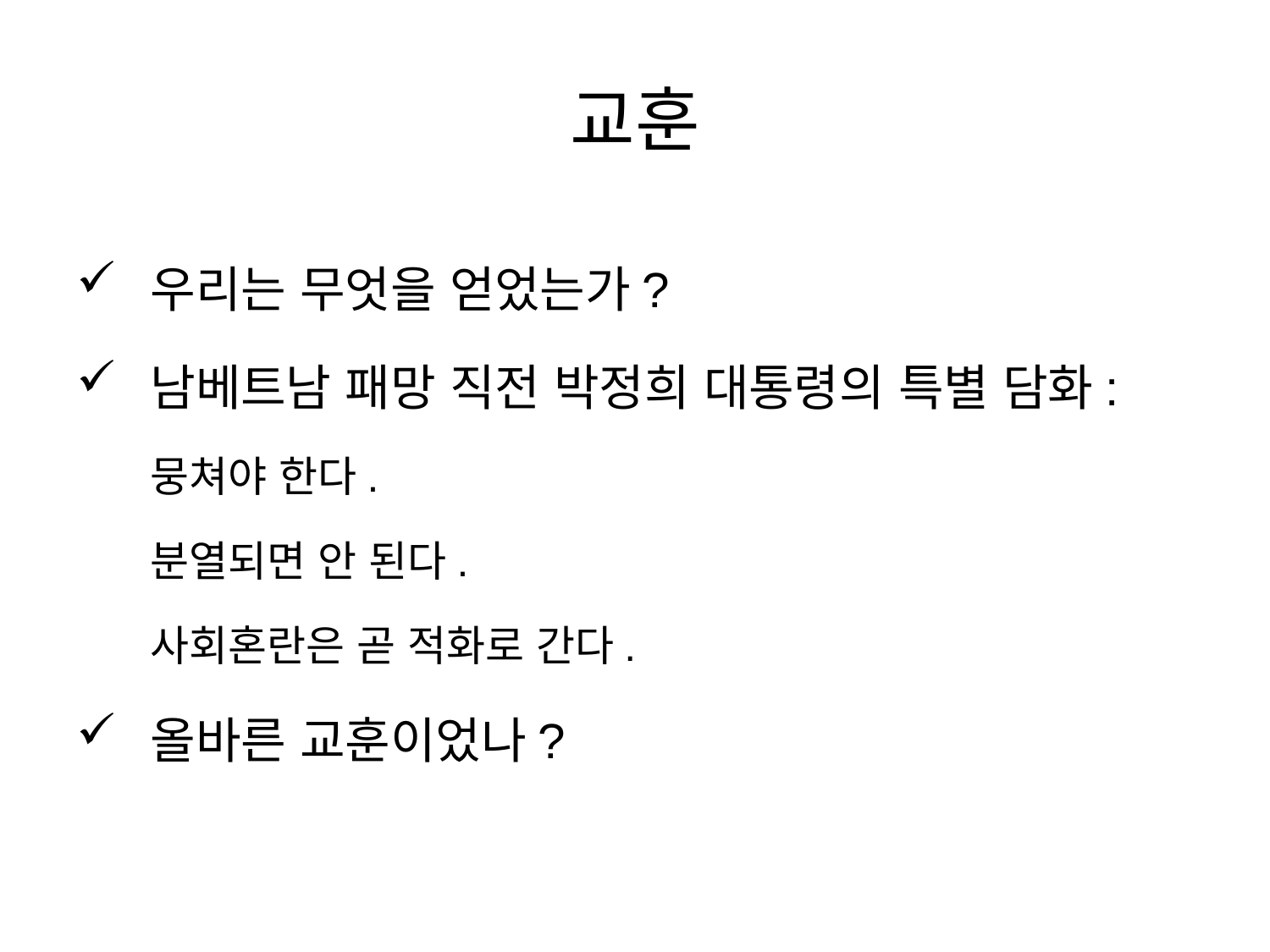

# 교훈
우리는 무엇을 얻었는가?
남베트남 패망 직전 박정희 대통령의 특별 담화:
뭉쳐야 한다.
분열되면 안 된다.
사회혼란은 곧 적화로 간다.
올바른 교훈이었나?